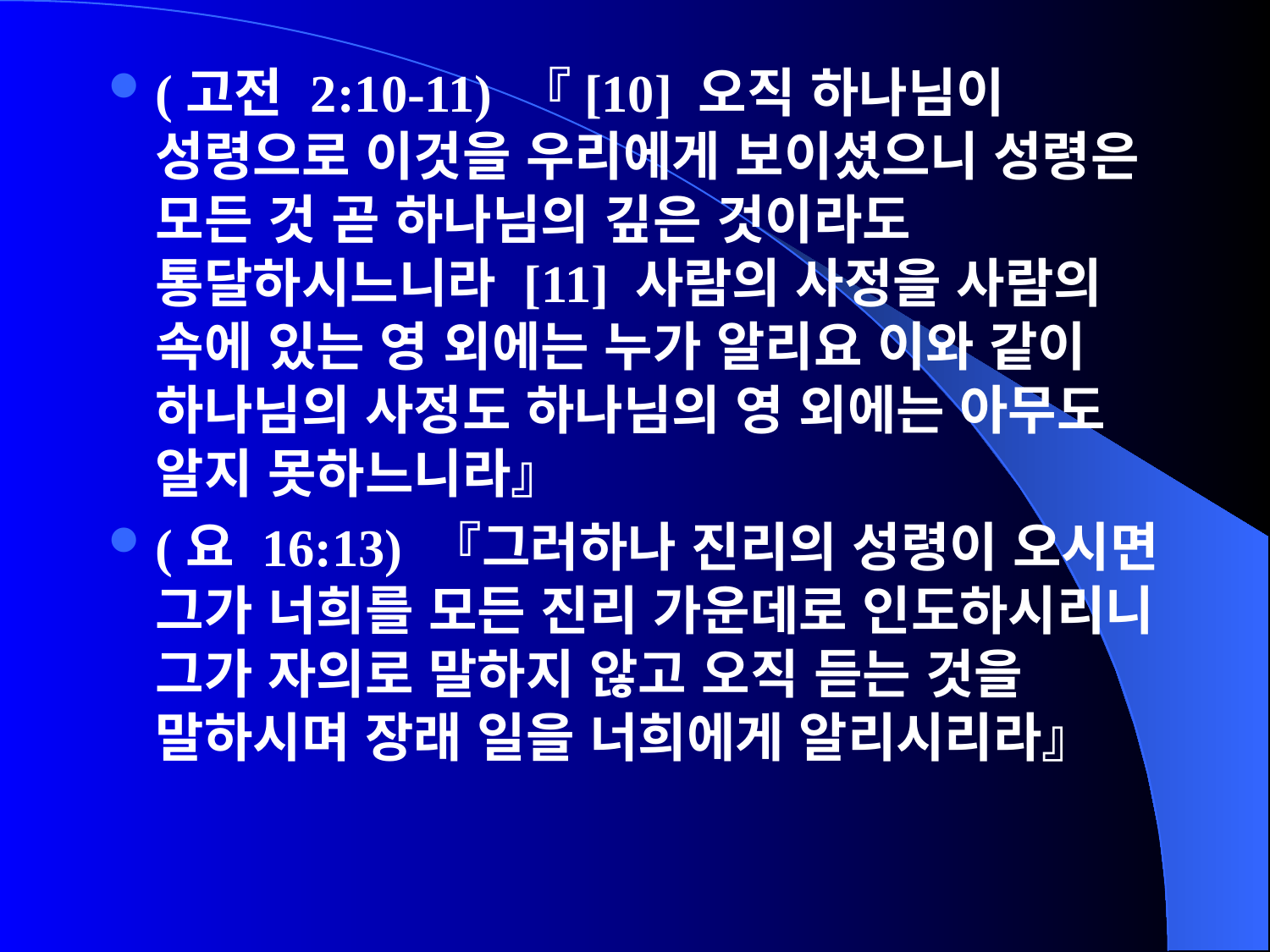

(고전 2:10-11) 『[10] 오직 하나님이 성령으로 이것을 우리에게 보이셨으니 성령은 모든 것 곧 하나님의 깊은 것이라도 통달하시느니라 [11] 사람의 사정을 사람의 속에 있는 영 외에는 누가 알리요 이와 같이 하나님의 사정도 하나님의 영 외에는 아무도 알지 못하느니라』
(요 16:13) 『그러하나 진리의 성령이 오시면 그가 너희를 모든 진리 가운데로 인도하시리니 그가 자의로 말하지 않고 오직 듣는 것을 말하시며 장래 일을 너희에게 알리시리라』